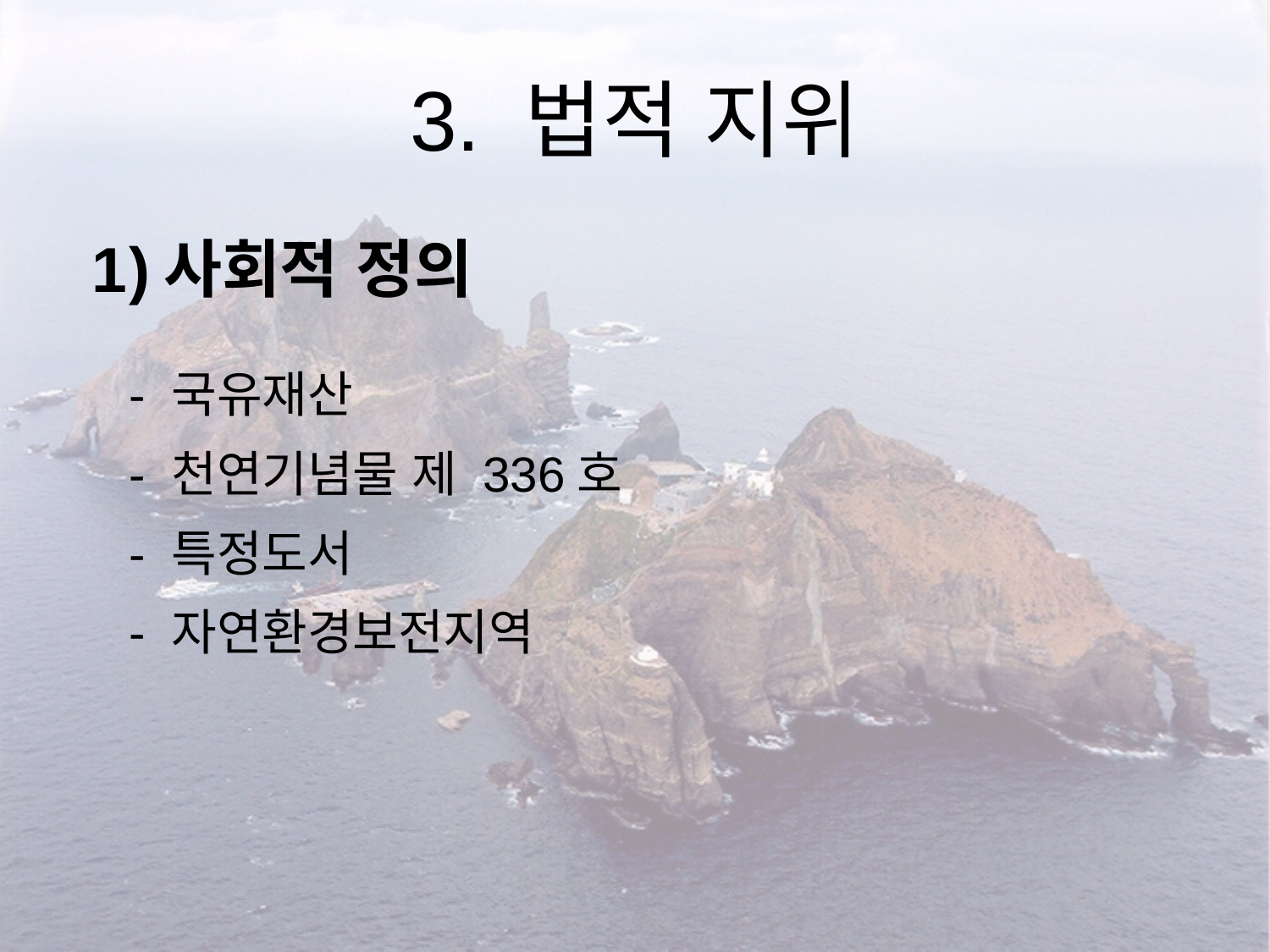

# 3. 법적 지위
사회적 정의
  - 국유재산
  - 천연기념물 제 336호
  - 특정도서
  - 자연환경보전지역